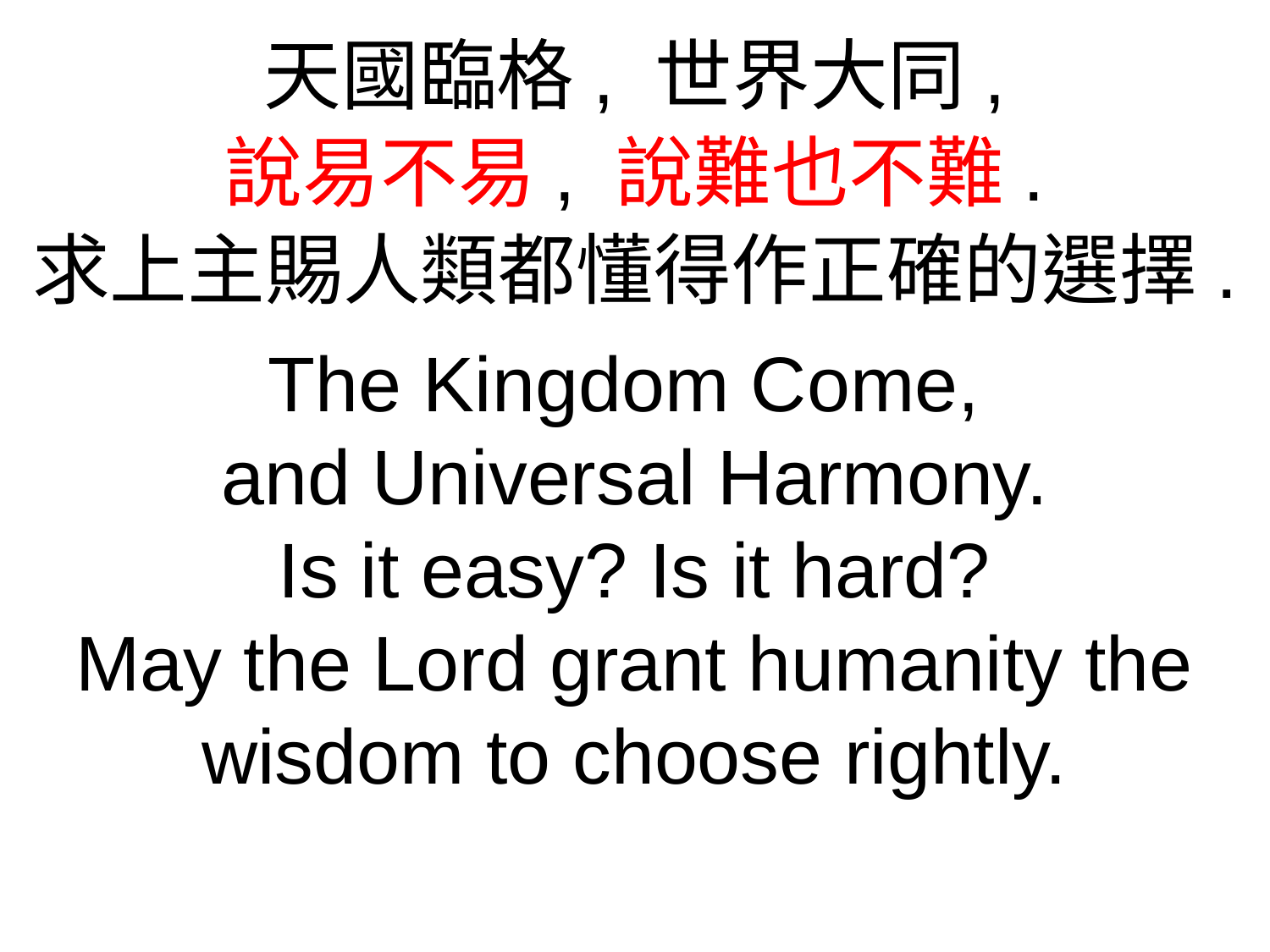

天國臨格, 世界大同,
說易不易, 說難也不難.
求上主賜人類都懂得作正確的選擇.
The Kingdom Come,
and Universal Harmony.
Is it easy? Is it hard?
May the Lord grant humanity the wisdom to choose rightly.